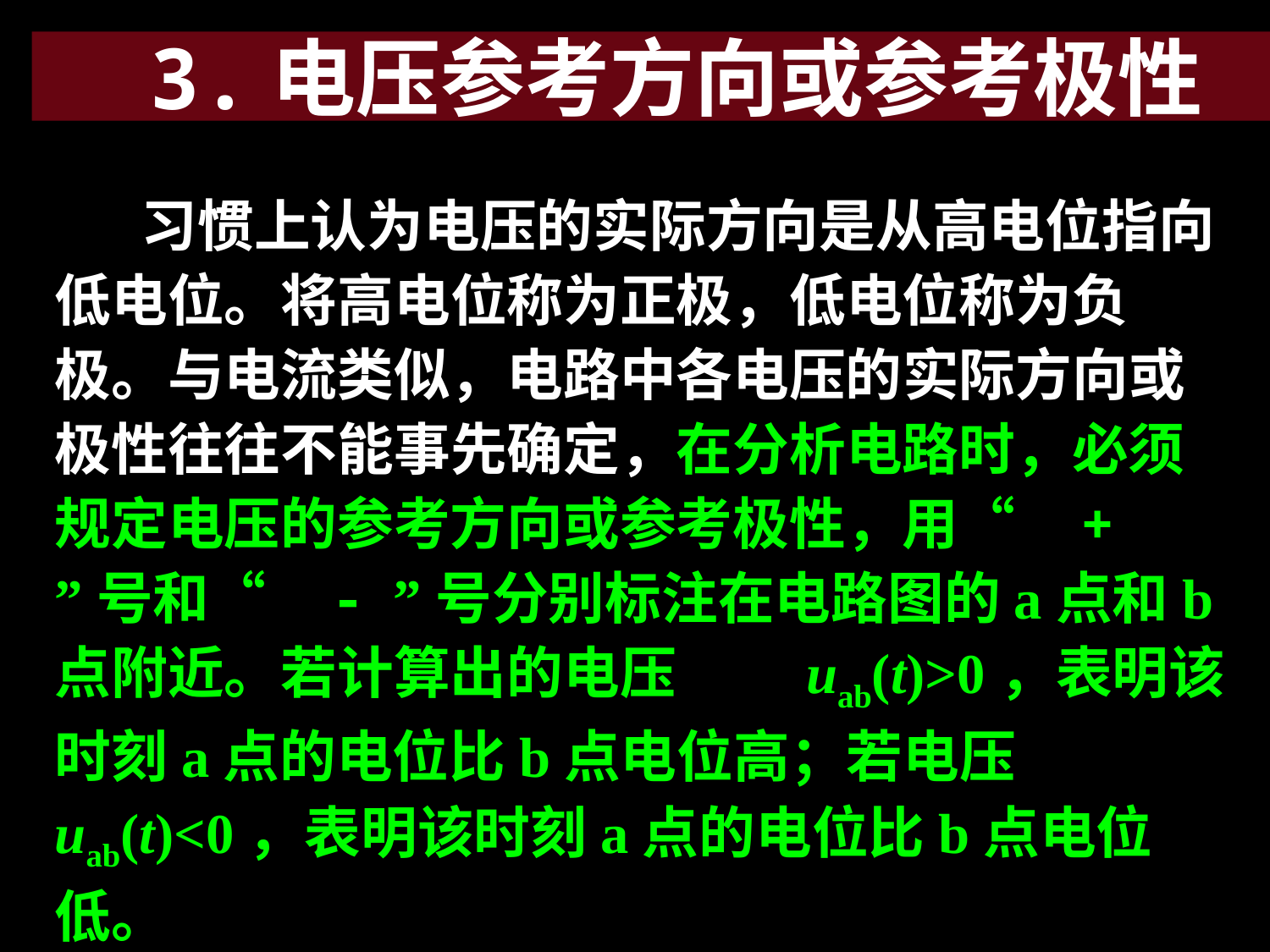

3.电压参考方向或参考极性
        习惯上认为电压的实际方向是从高电位指向低电位。将高电位称为正极，低电位称为负极。与电流类似，电路中各电压的实际方向或极性往往不能事先确定，在分析电路时，必须规定电压的参考方向或参考极性，用“    +  ”号和“    -  ”号分别标注在电路图的a点和b点附近。若计算出的电压         uab(t)>0，表明该时刻a点的电位比b点电位高；若电压      uab(t)<0，表明该时刻a点的电位比b点电位低。